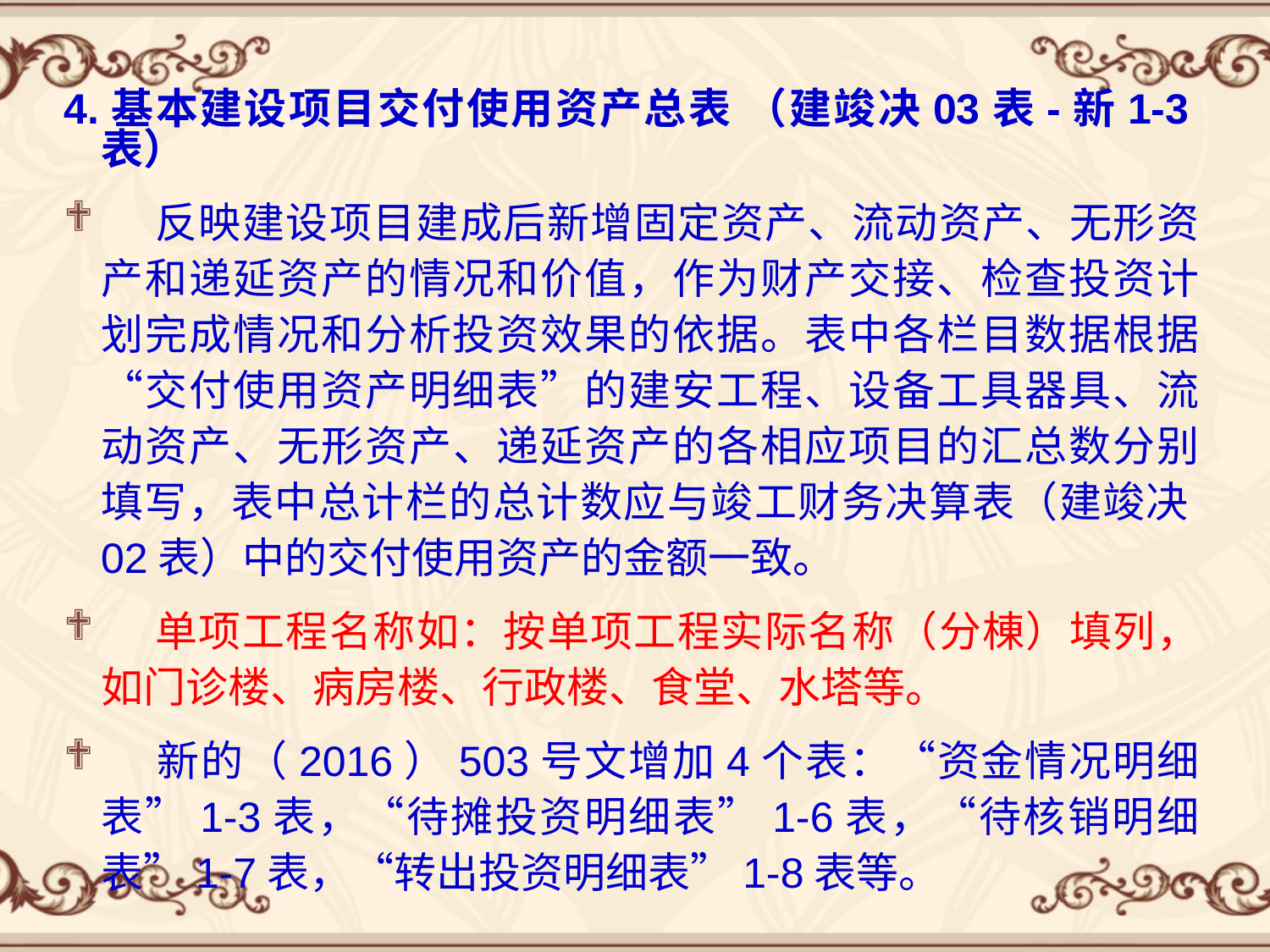

4.基本建设项目交付使用资产总表 （建竣决03表-新1-3表）
    反映建设项目建成后新增固定资产、流动资产、无形资产和递延资产的情况和价值，作为财产交接、检查投资计划完成情况和分析投资效果的依据。表中各栏目数据根据“交付使用资产明细表”的建安工程、设备工具器具、流动资产、无形资产、递延资产的各相应项目的汇总数分别填写，表中总计栏的总计数应与竣工财务决算表（建竣决02表）中的交付使用资产的金额一致。
    单项工程名称如：按单项工程实际名称（分棟）填列，如门诊楼、病房楼、行政楼、食堂、水塔等。
    新的（2016）503号文增加4个表：“资金情况明细表”1-3表，“待摊投资明细表”1-6表，“待核销明细表”1-7表，“转出投资明细表”1-8表等。